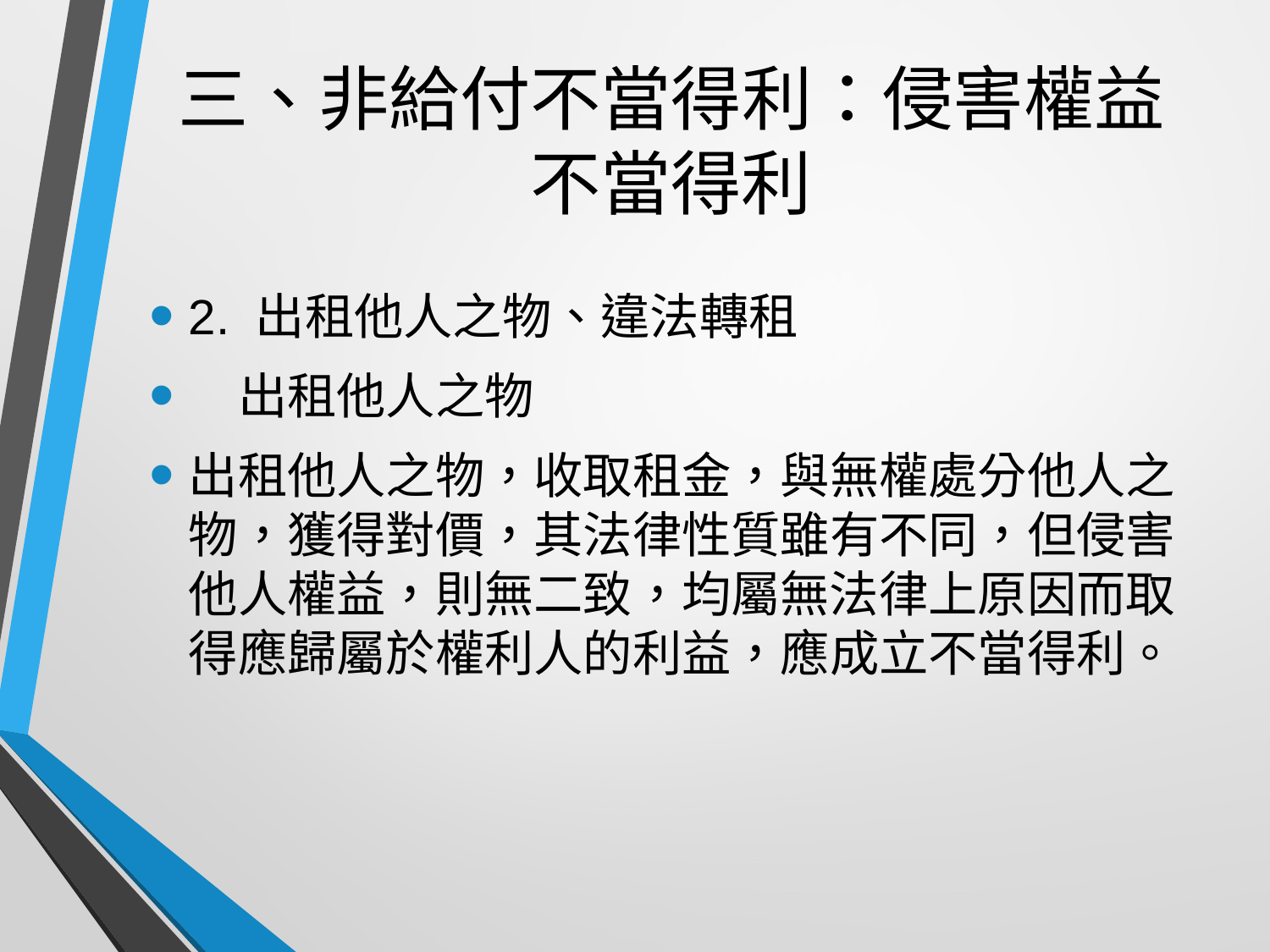

# 三、非給付不當得利：侵害權益不當得利
2. 出租他人之物、違法轉租
　出租他人之物
出租他人之物，收取租金，與無權處分他人之物，獲得對價，其法律性質雖有不同，但侵害他人權益，則無二致，均屬無法律上原因而取得應歸屬於權利人的利益，應成立不當得利。